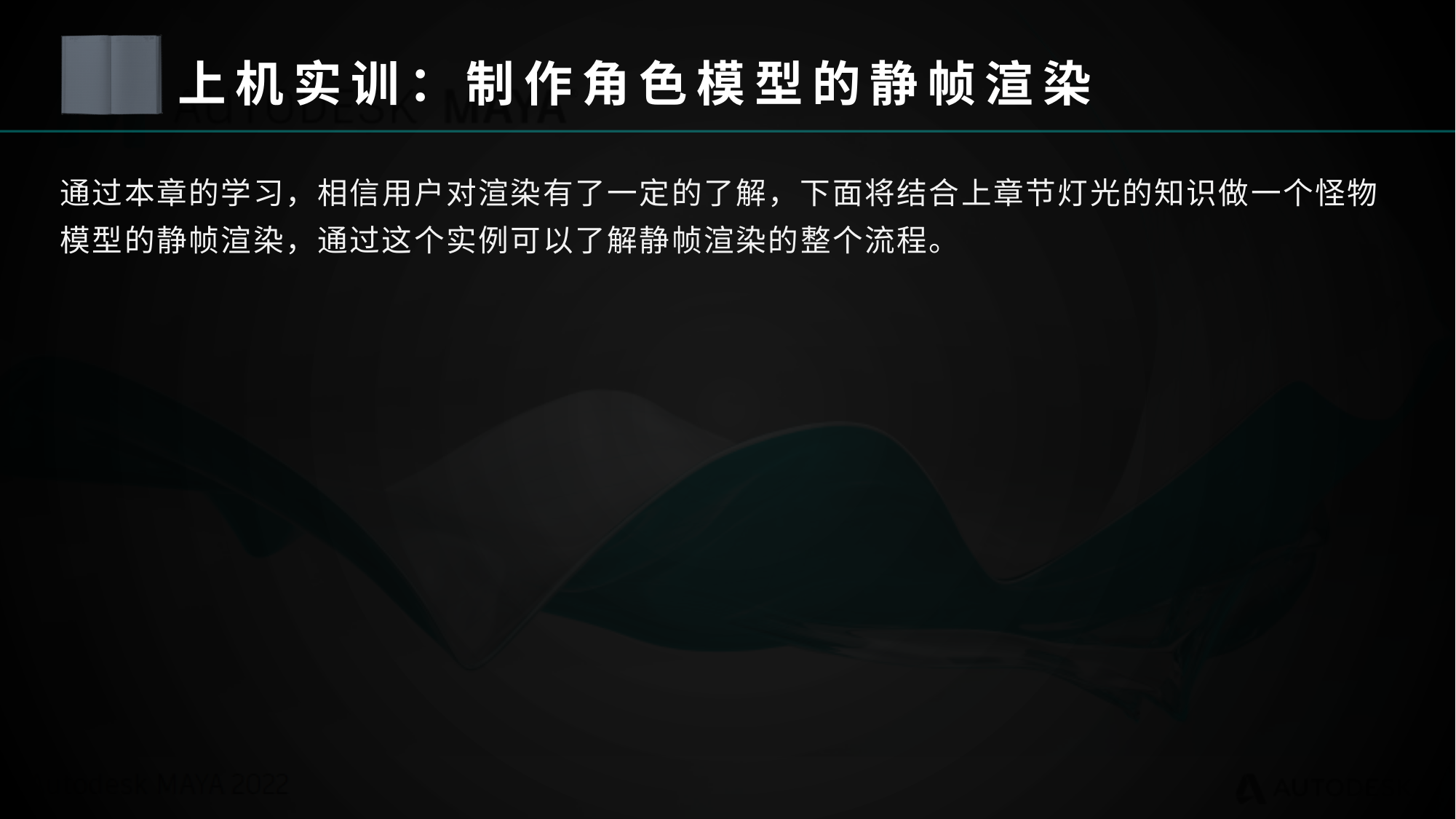

上机实训：制作角色模型的静帧渲染
通过本章的学习，相信用户对渲染有了一定的了解，下面将结合上章节灯光的知识做一个怪物模型的静帧渲染，通过这个实例可以了解静帧渲染的整个流程。